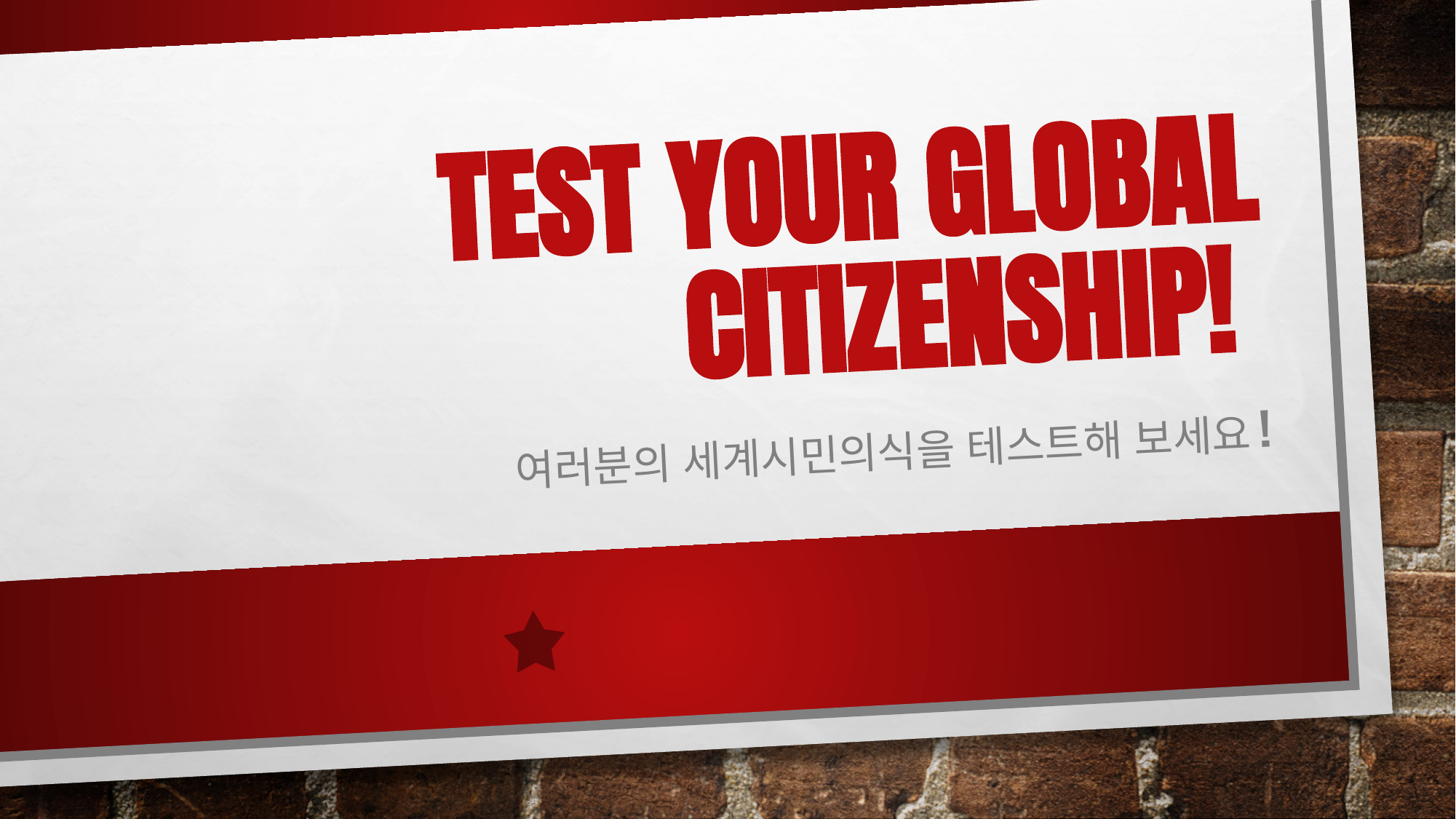

# Test your global citizenship!
여러분의 세계시민의식을 테스트해 보세요!